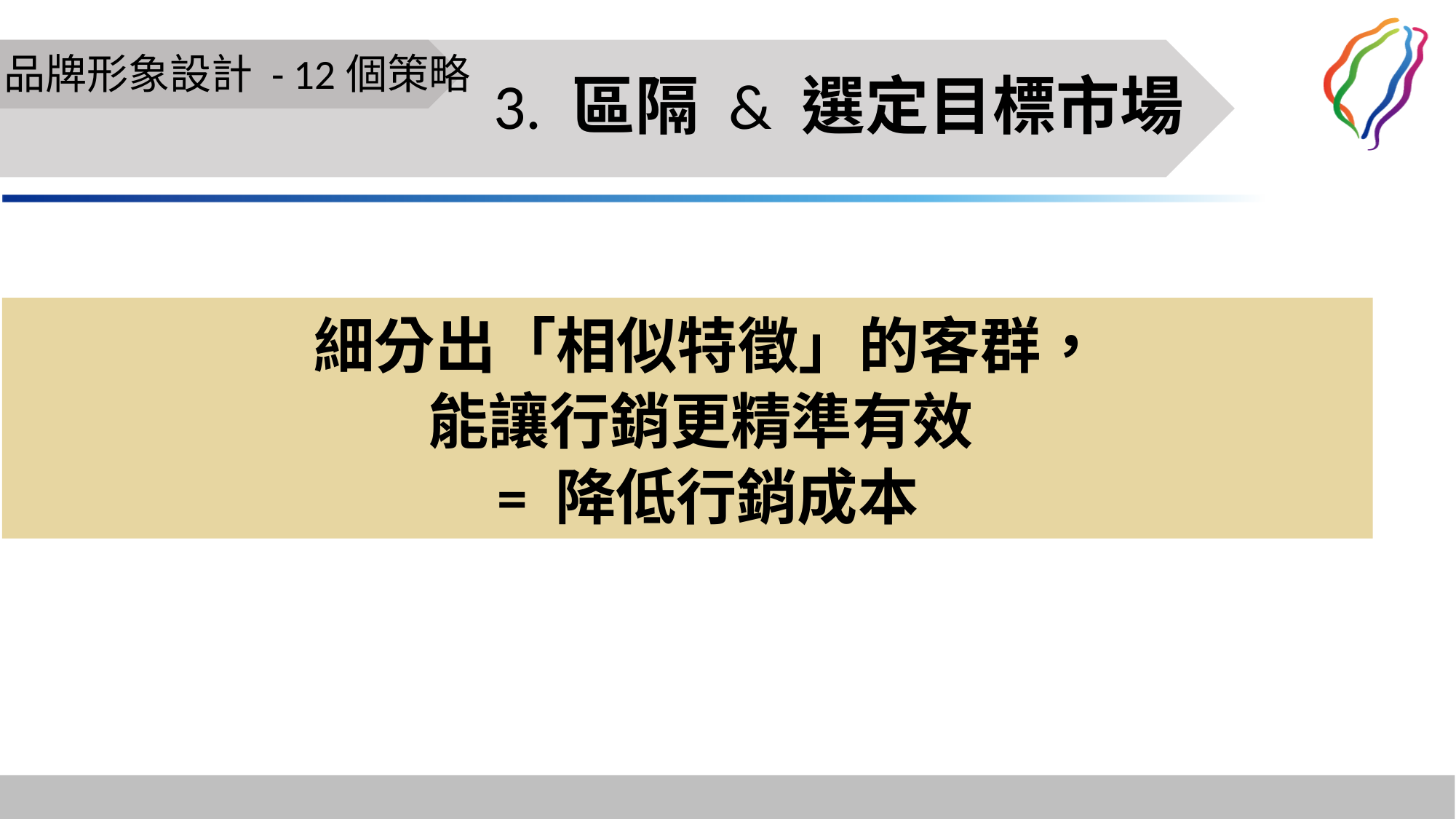

# 品牌形象設計 - 12個策略
3. 區隔 & 選定目標市場

細分出「相似特徵」的客群，
能讓行銷更精準有效
= 降低行銷成本